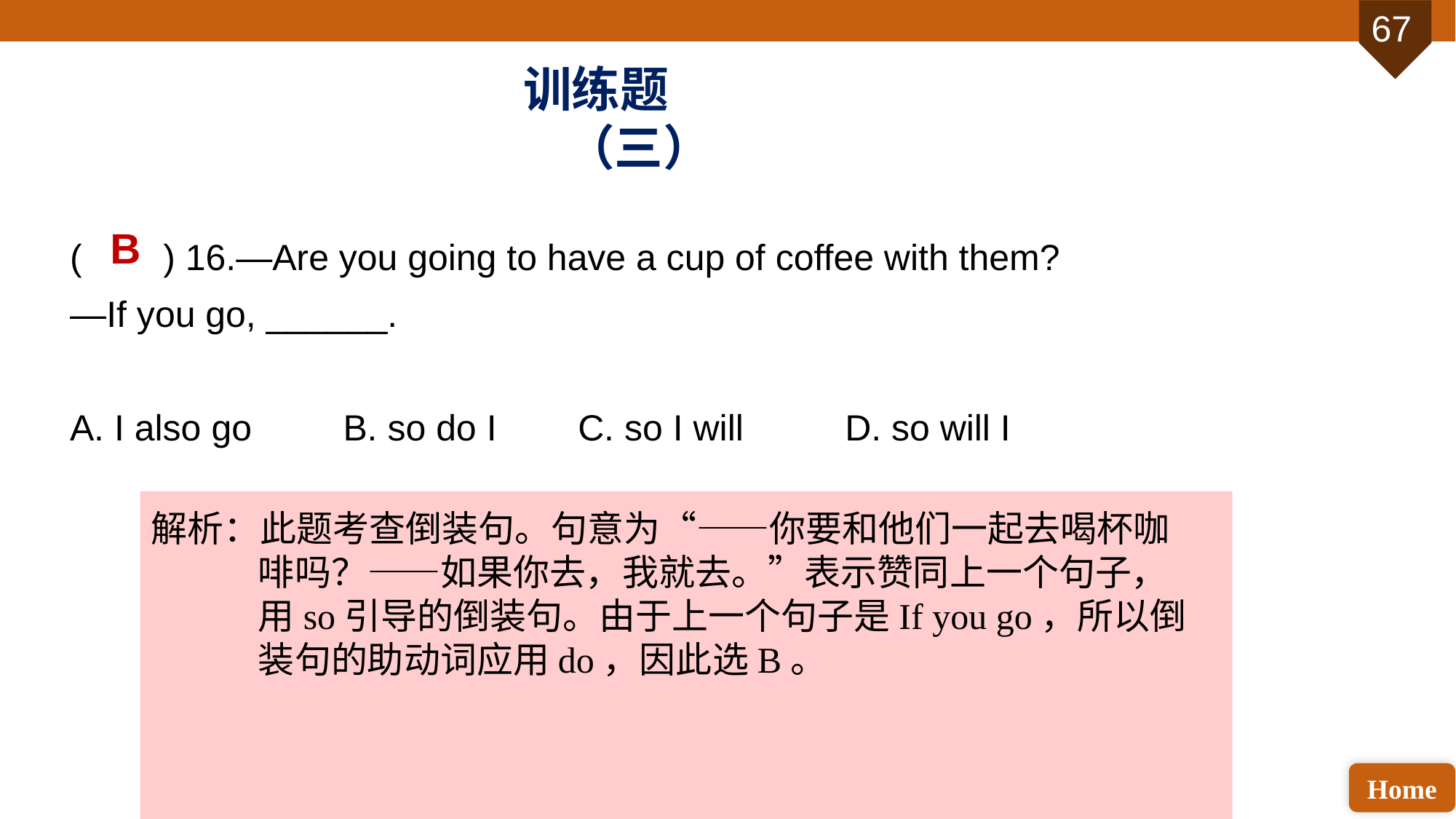

训练题（三）
B
(        ) 16.—Are you going to have a cup of coffee with them?
—If you go, ______.

A. I also go         B. so do I        C. so I will          D. so will I

解析：此题考查倒装句。句意为“——你要和他们一起去喝杯咖啡吗？——如果你去，我就去。”表示赞同上一个句子，用so引导的倒装句。由于上一个句子是If you go，所以倒装句的助动词应用do，因此选B。